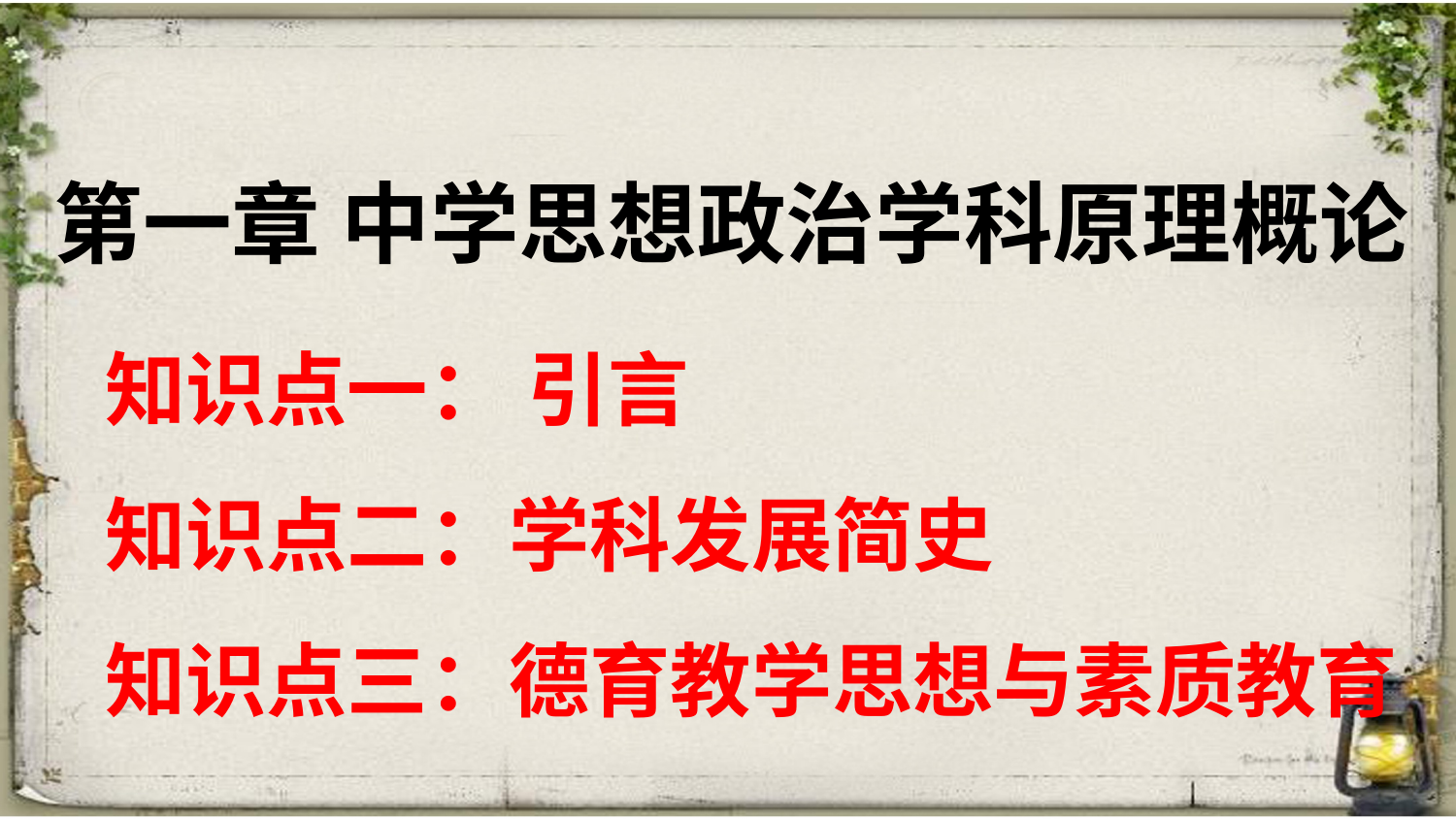

第一章 中学思想政治学科原理概论
知识点一： 引言
知识点二：学科发展简史
知识点三：德育教学思想与素质教育